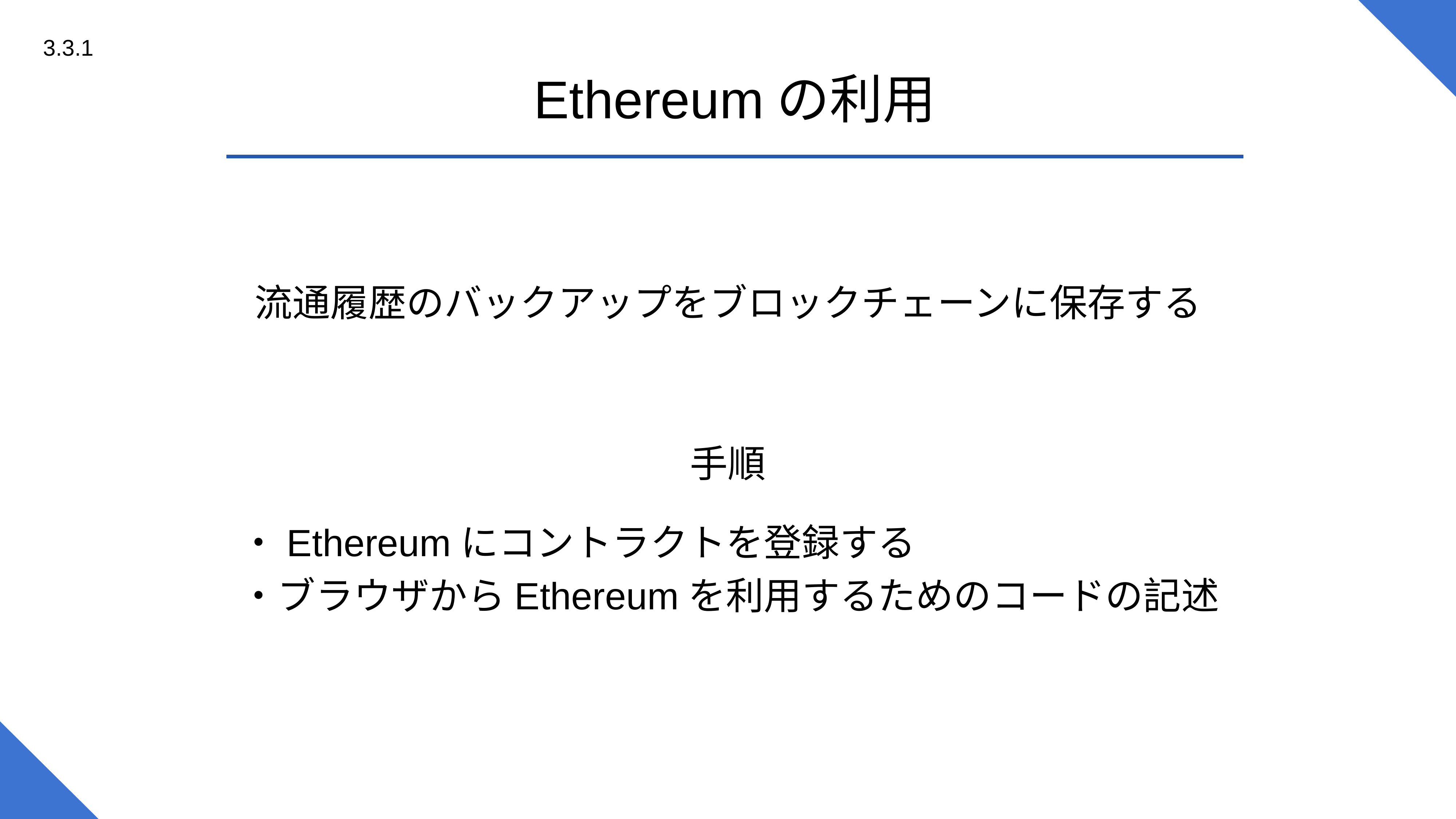

3.3.1
Ethereumの利用
流通履歴のバックアップをブロックチェーンに保存する
手順
・Ethereumにコントラクトを登録する
・ブラウザからEthereumを利用するためのコードの記述
56